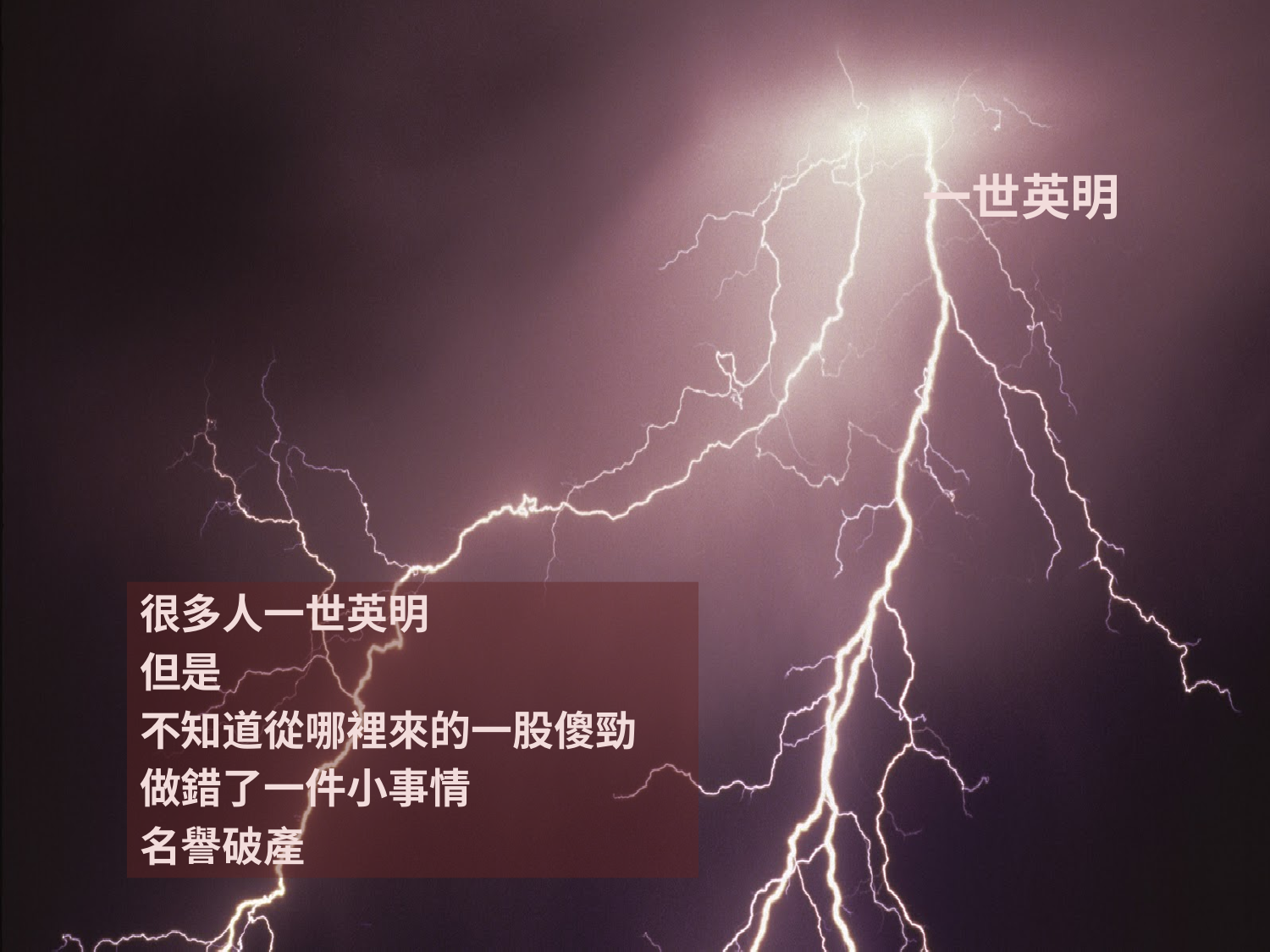

# 一世英明

很多人一世英明
但是
不知道從哪裡來的一股傻勁
做錯了一件小事情
名譽破產